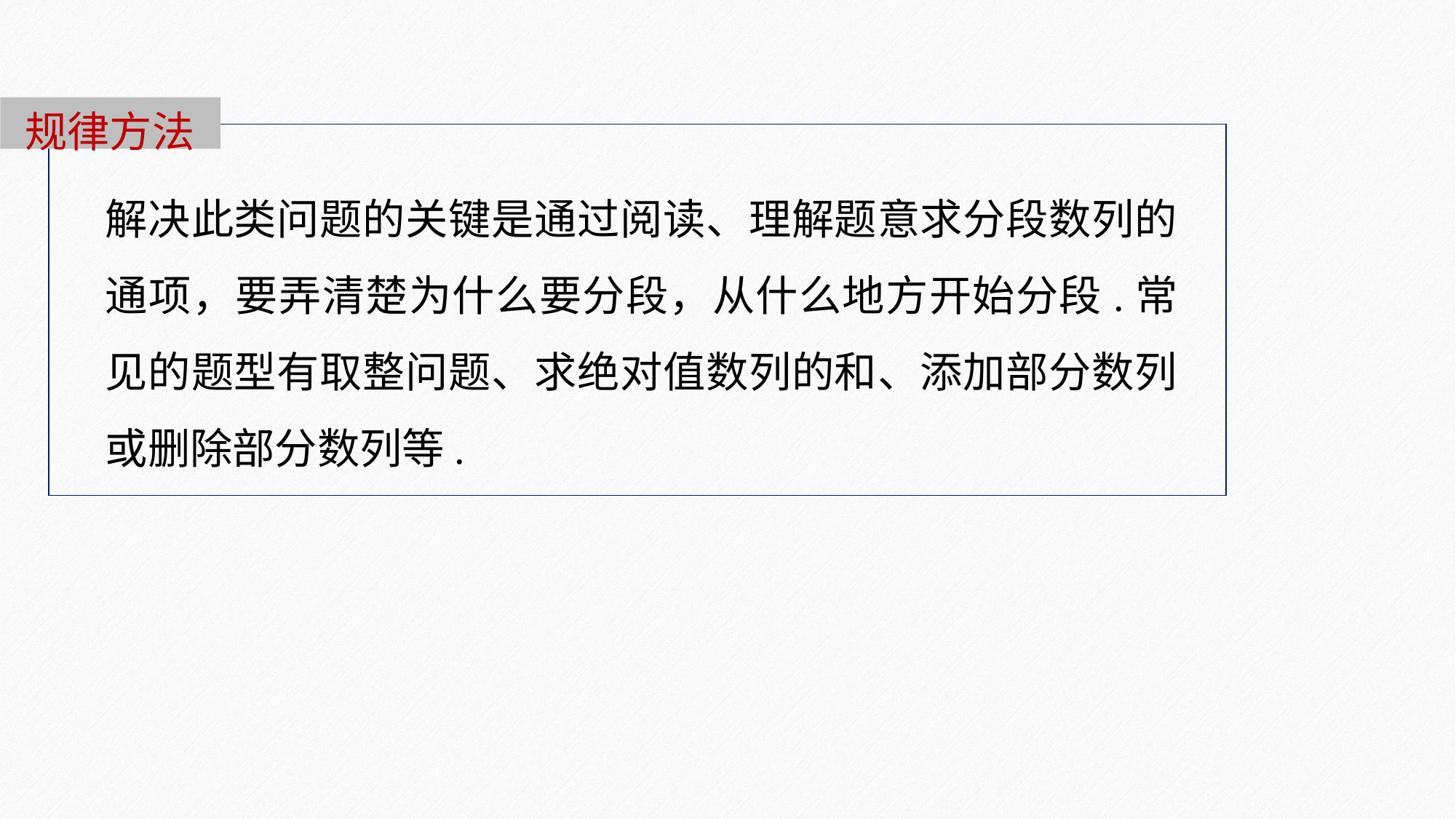

规律方法

解决此类问题的关键是通过阅读、理解题意求分段数列的通项，要弄清楚为什么要分段，从什么地方开始分段.常见的题型有取整问题、求绝对值数列的和、添加部分数列或删除部分数列等.